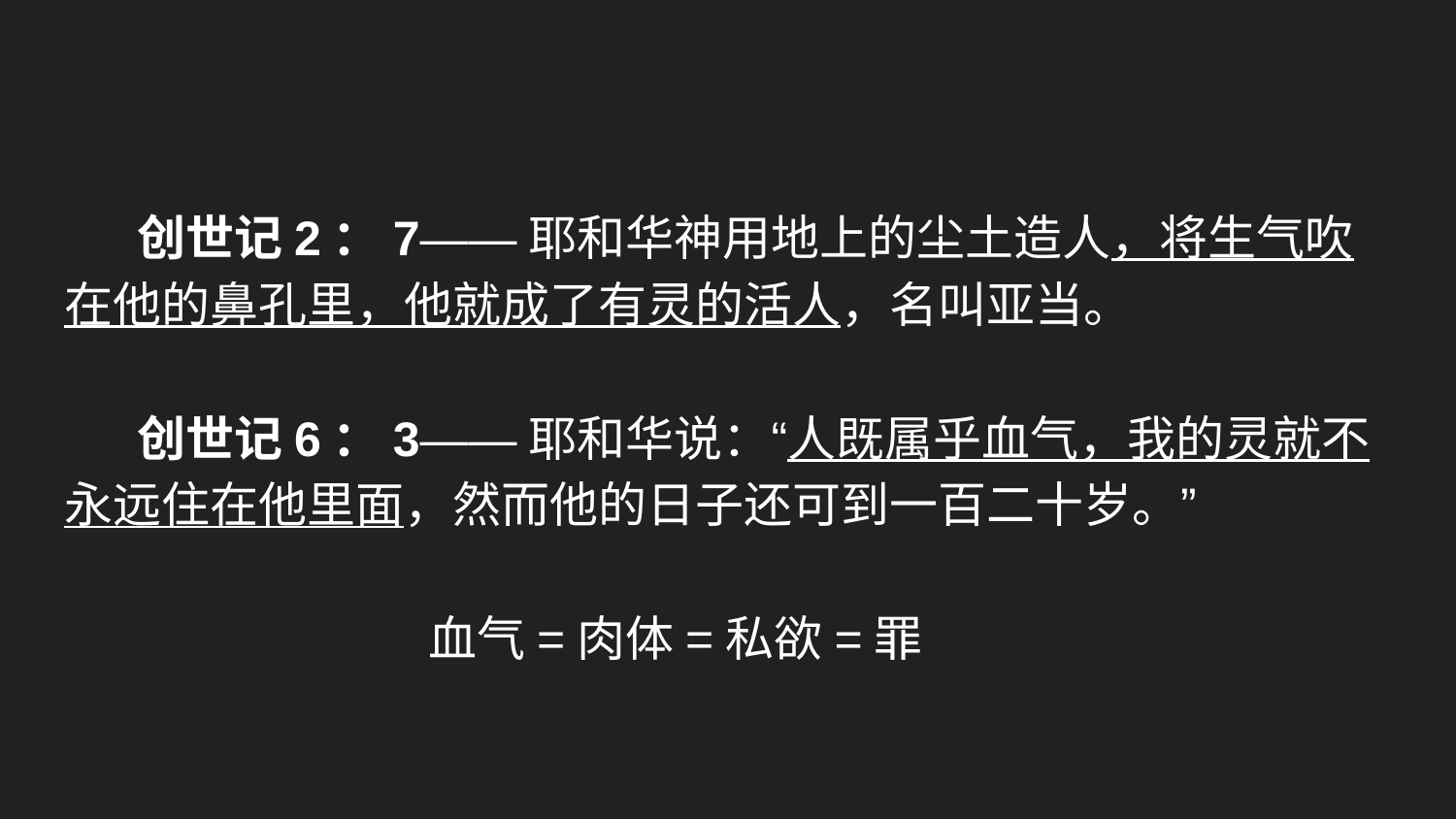

#
创世记2：7——耶和华神用地上的尘土造人，将生气吹在他的鼻孔里，他就成了有灵的活人，名叫亚当。

创世记6：3——耶和华说：“人既属乎血气，我的灵就不永远住在他里面，然而他的日子还可到一百二十岁。”

血气=肉体=私欲=罪